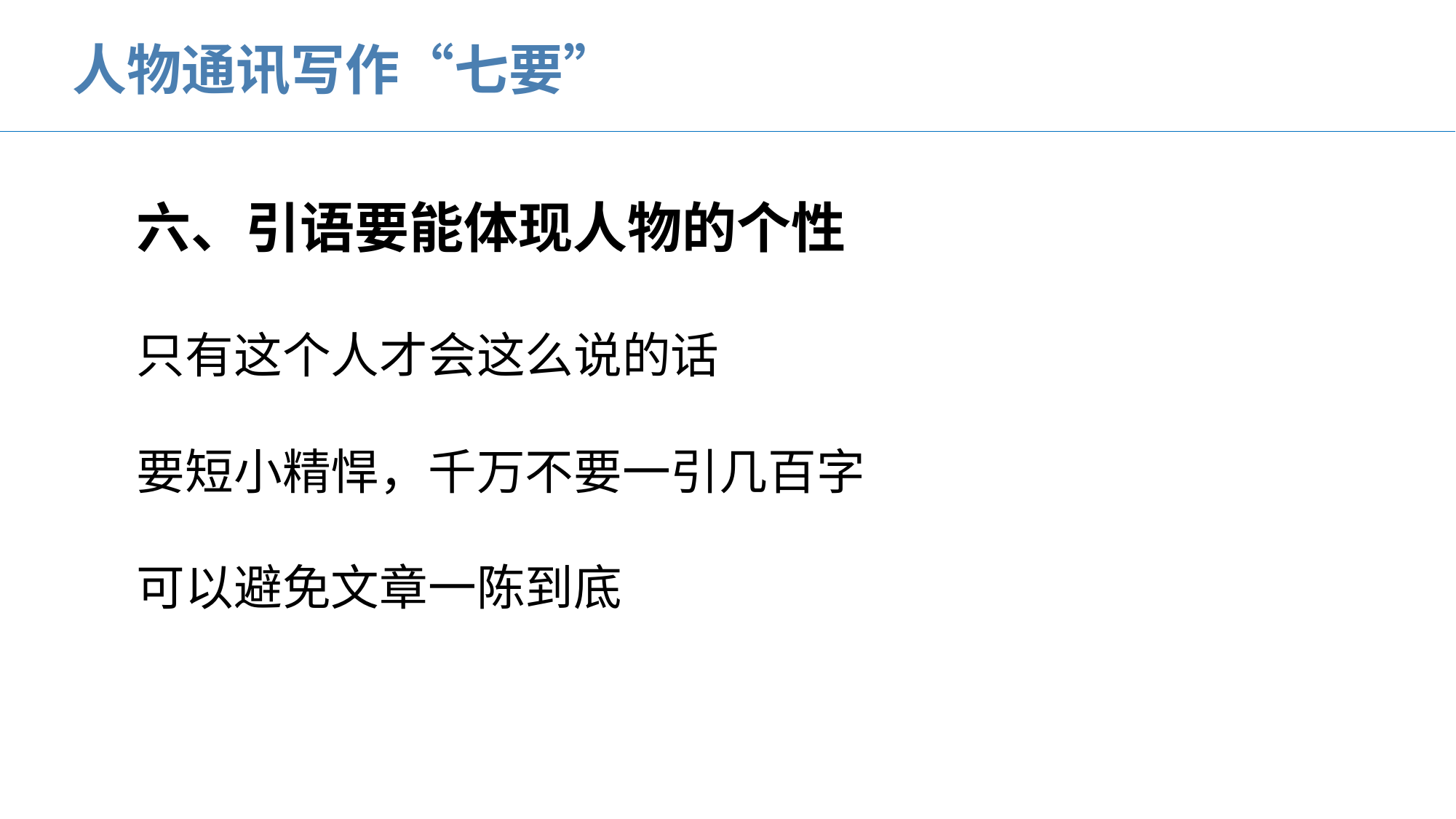

人物通讯写作“七要”
六、引语要能体现人物的个性

只有这个人才会这么说的话

要短小精悍，千万不要一引几百字

可以避免文章一陈到底